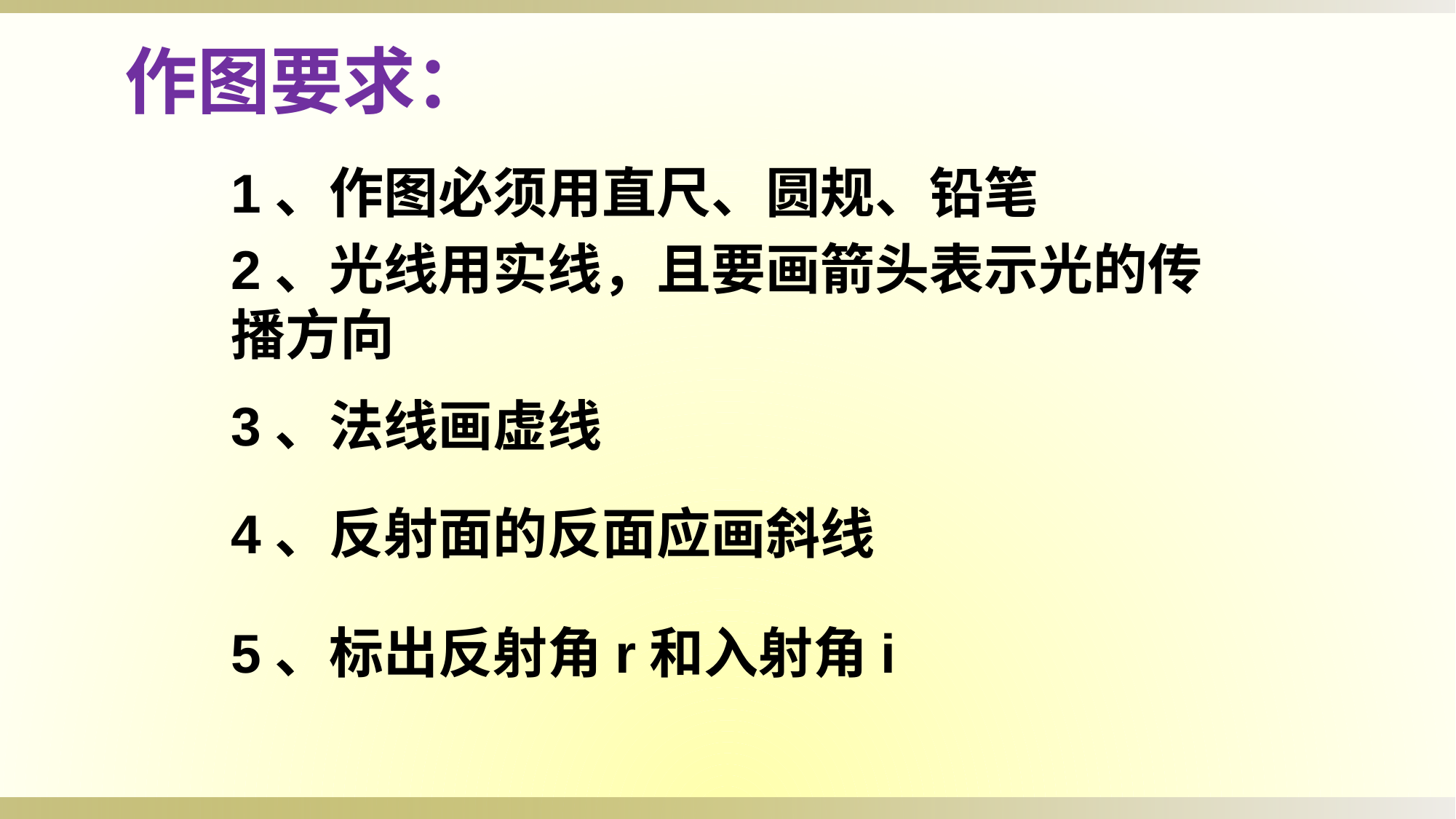

作图要求：
1、作图必须用直尺、圆规、铅笔
2、光线用实线，且要画箭头表示光的传播方向
3、法线画虚线
4、反射面的反面应画斜线
5、标出反射角r和入射角i